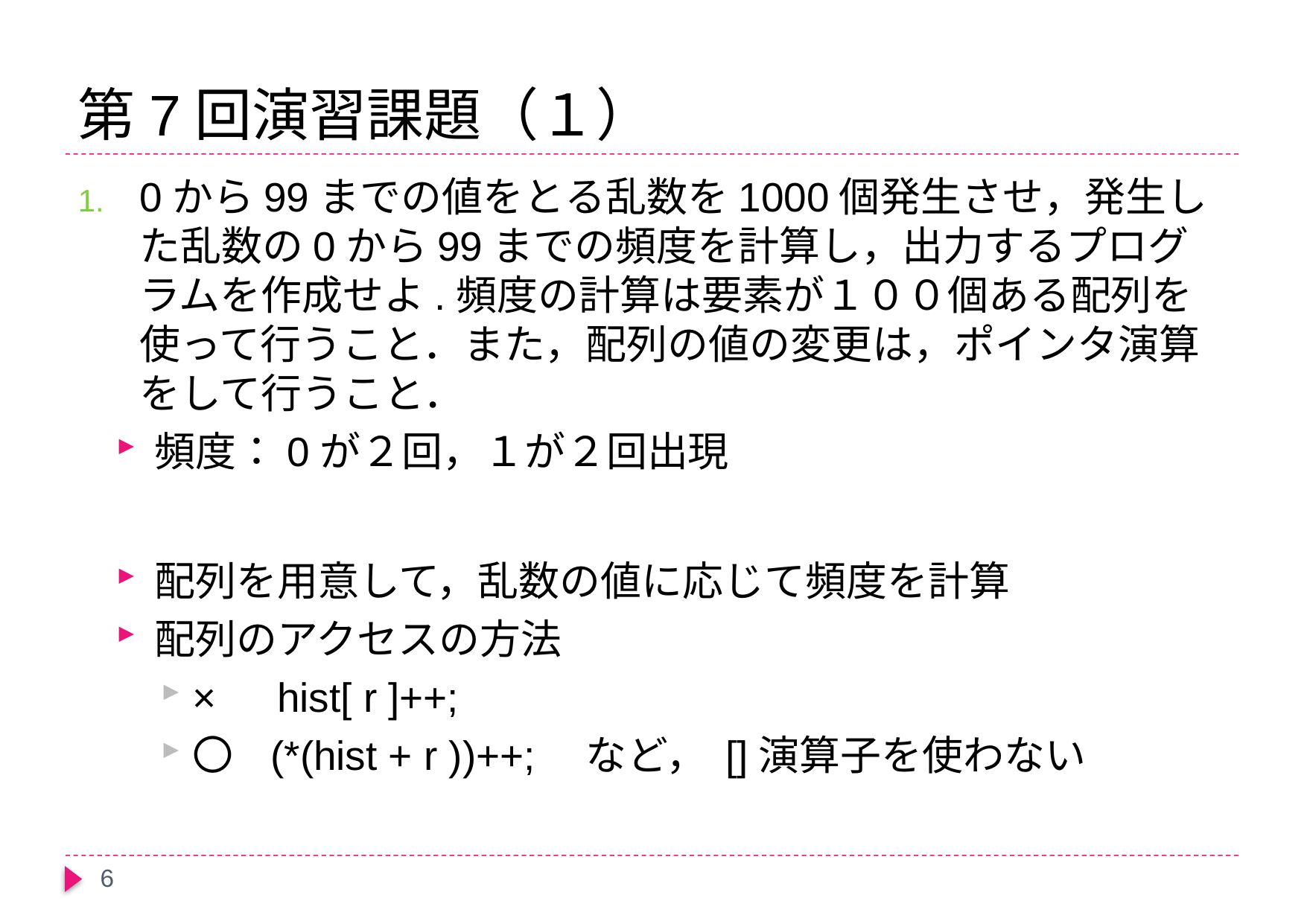

# 第7回演習課題（１）
0から99までの値をとる乱数を1000個発生させ，発生した乱数の0から99までの頻度を計算し，出力するプログラムを作成せよ.頻度の計算は要素が１００個ある配列を使って行うこと．また，配列の値の変更は，ポインタ演算をして行うこと．
頻度：0が２回，１が２回出現

配列を用意して，乱数の値に応じて頻度を計算
配列のアクセスの方法
×　hist[ r ]++;
〇   (*(hist + r ))++;　など， []演算子を使わない

6